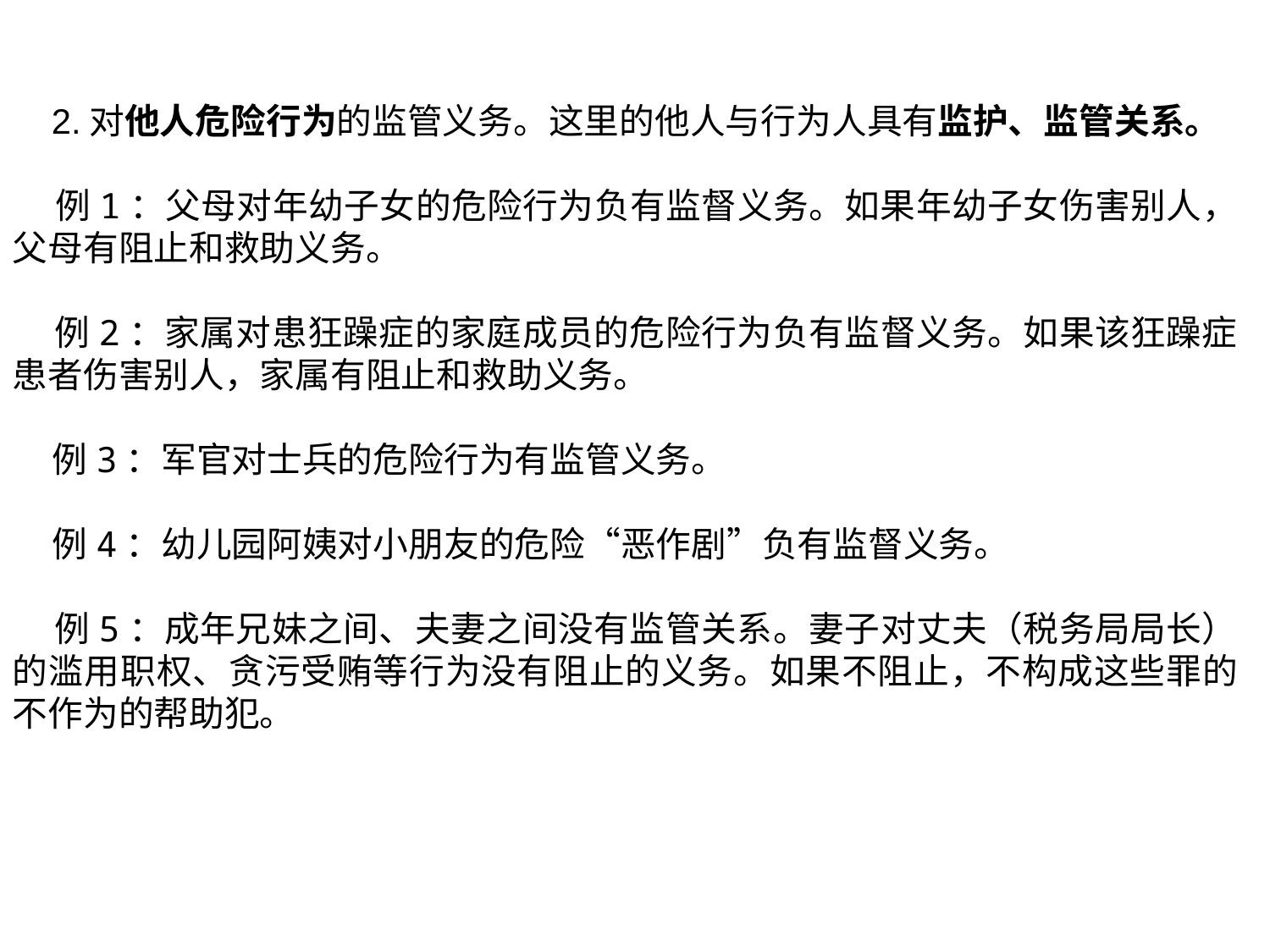

2.对他人危险行为的监管义务。这里的他人与行为人具有监护、监管关系。

    例1：父母对年幼子女的危险行为负有监督义务。如果年幼子女伤害别人，父母有阻止和救助义务。

    例2：家属对患狂躁症的家庭成员的危险行为负有监督义务。如果该狂躁症患者伤害别人，家属有阻止和救助义务。

    例3：军官对士兵的危险行为有监管义务。

    例4：幼儿园阿姨对小朋友的危险“恶作剧”负有监督义务。

    例5：成年兄妹之间、夫妻之间没有监管关系。妻子对丈夫（税务局局长）的滥用职权、贪污受贿等行为没有阻止的义务。如果不阻止，不构成这些罪的不作为的帮助犯。